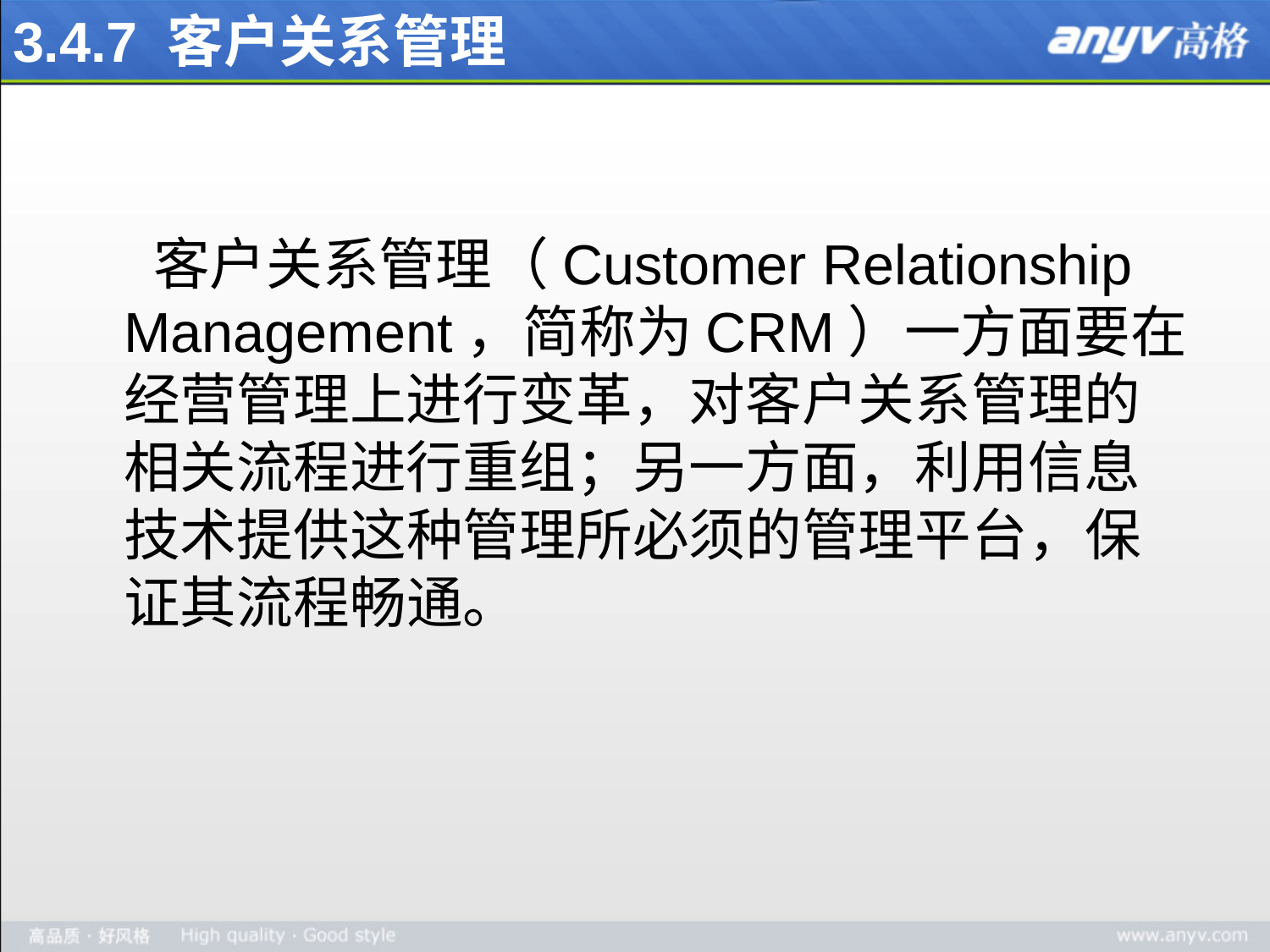

# 3.4.7 客户关系管理
     客户关系管理（Customer Relationship Management，简称为CRM）一方面要在经营管理上进行变革，对客户关系管理的相关流程进行重组；另一方面，利用信息技术提供这种管理所必须的管理平台，保证其流程畅通。